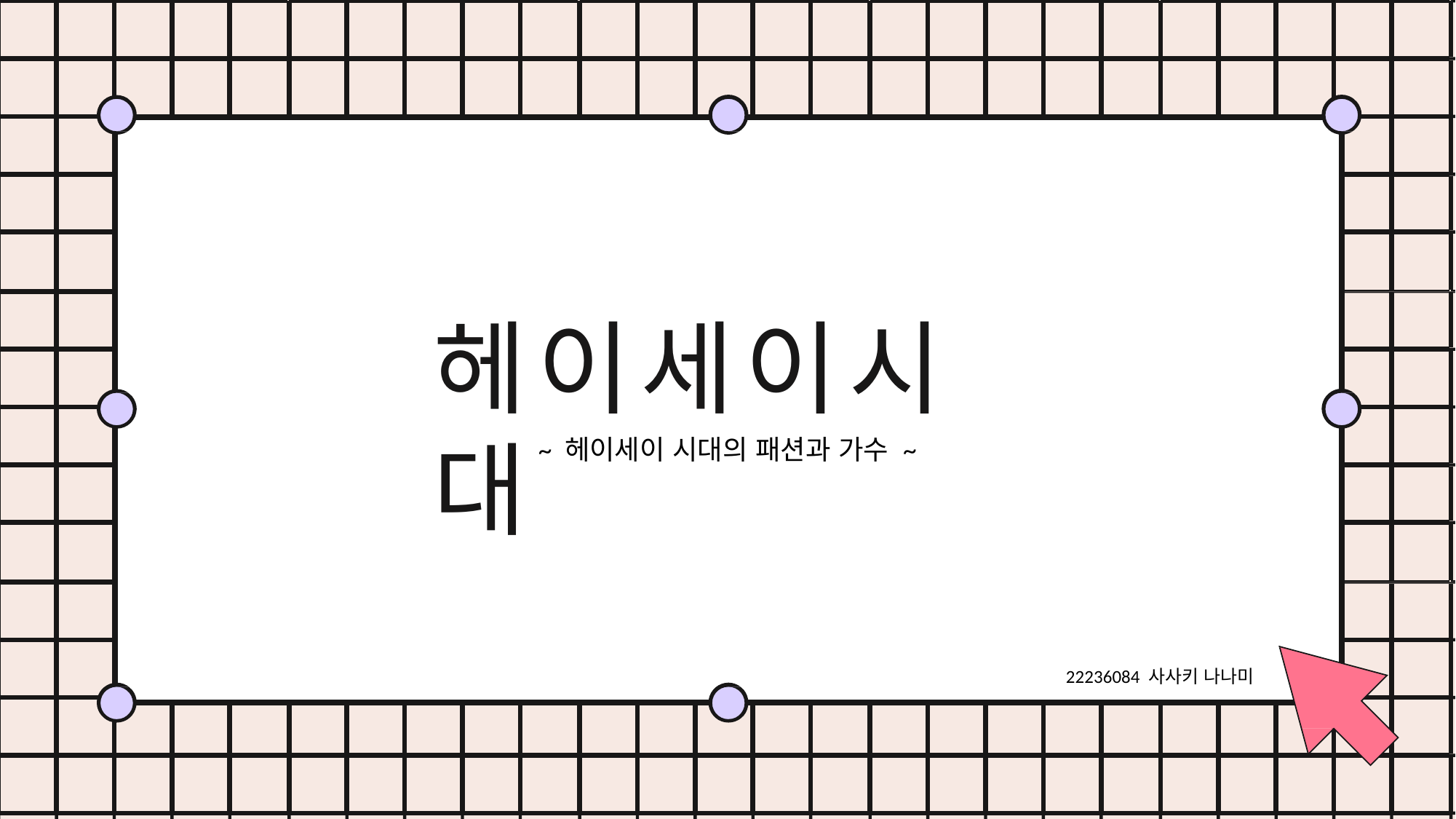

# 헤이세이시대

~ 헤이세이 시대의 패션과 가수 ~

22236084 사사키 나나미